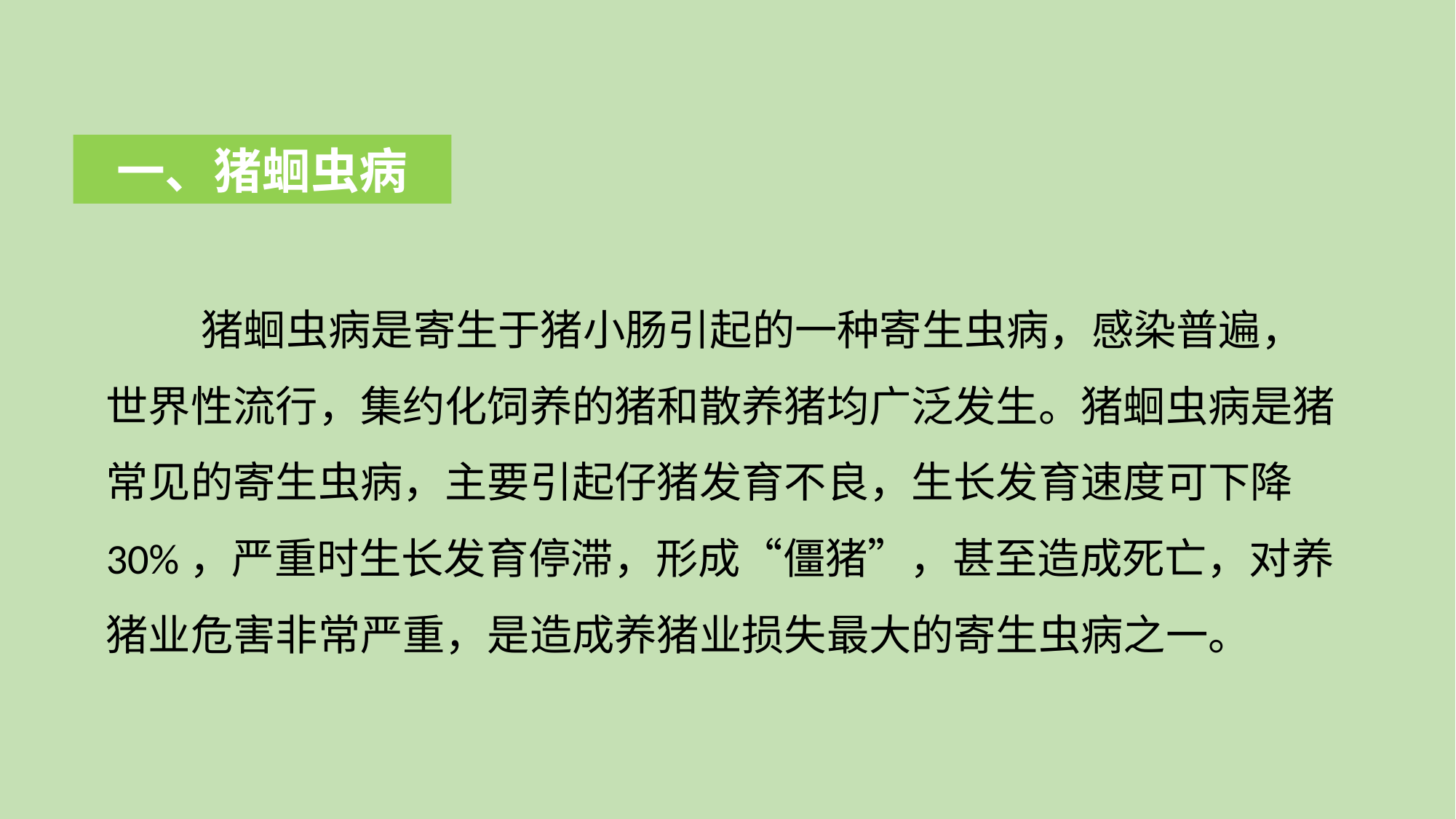

一、猪蛔虫病
         猪蛔虫病是寄生于猪小肠引起的一种寄生虫病，感染普遍，世界性流行，集约化饲养的猪和散养猪均广泛发生。猪蛔虫病是猪常见的寄生虫病，主要引起仔猪发育不良，生长发育速度可下降30%，严重时生长发育停滞，形成“僵猪”，甚至造成死亡，对养猪业危害非常严重，是造成养猪业损失最大的寄生虫病之一。